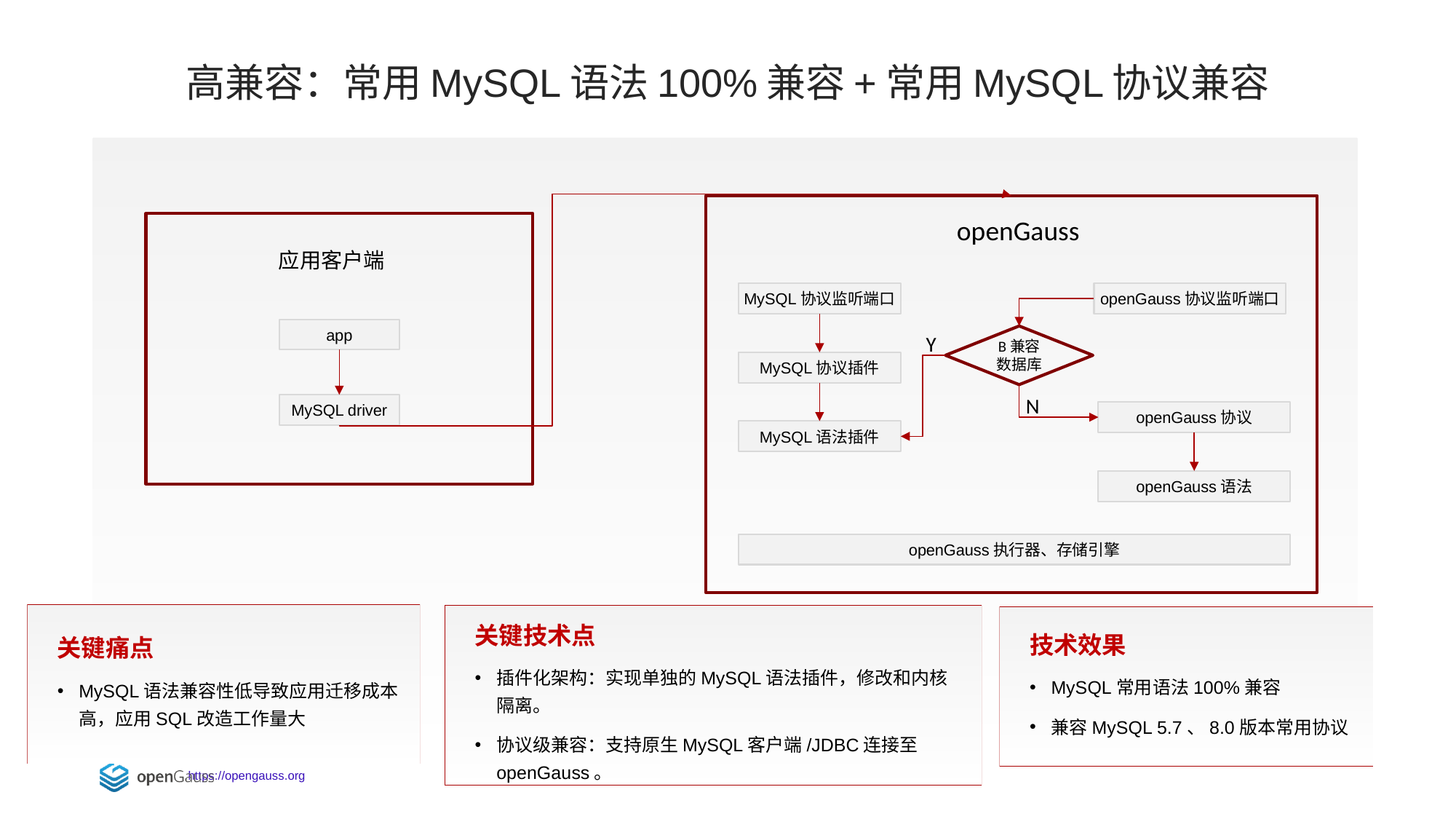

高兼容：常用MySQL语法100%兼容+常用MySQL协议兼容

openGauss

应用客户端
MySQL协议监听端口
openGauss协议监听端口
app
Y
B兼容数据库
MySQL协议插件
N
MySQL driver
openGauss协议
MySQL语法插件
openGauss语法
openGauss执行器、存储引擎

关键痛点
MySQL语法兼容性低导致应用迁移成本高，应用SQL改造工作量大
技术效果
MySQL常用语法100%兼容
兼容MySQL 5.7、8.0版本常用协议
关键技术点
插件化架构：实现单独的MySQL语法插件，修改和内核隔离。
协议级兼容：支持原生MySQL客户端/JDBC连接至openGauss。